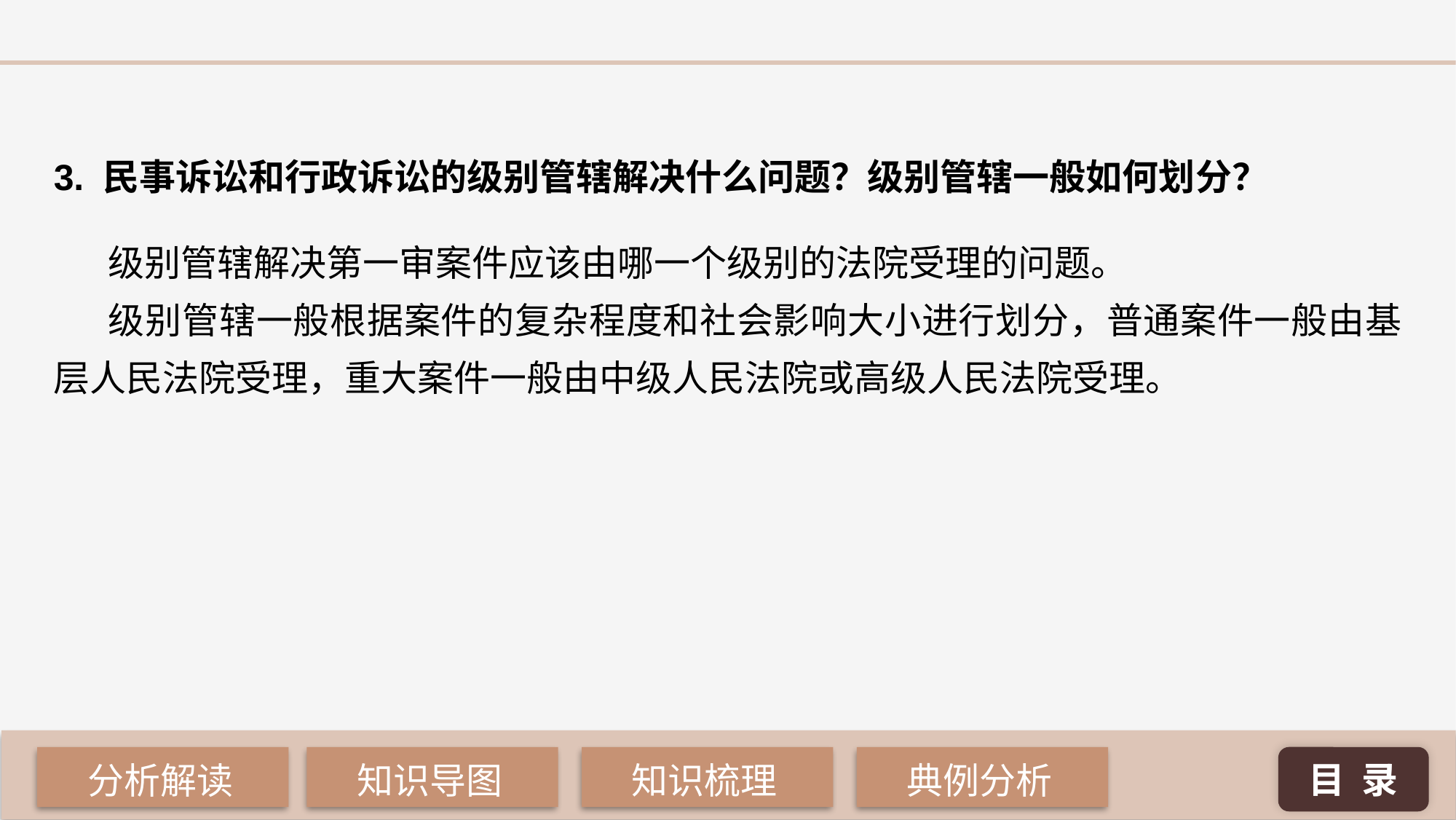

3. 民事诉讼和行政诉讼的级别管辖解决什么问题？级别管辖一般如何划分？
级别管辖解决第一审案件应该由哪一个级别的法院受理的问题。
级别管辖一般根据案件的复杂程度和社会影响大小进行划分，普通案件一般由基层人民法院受理，重大案件一般由中级人民法院或高级人民法院受理。